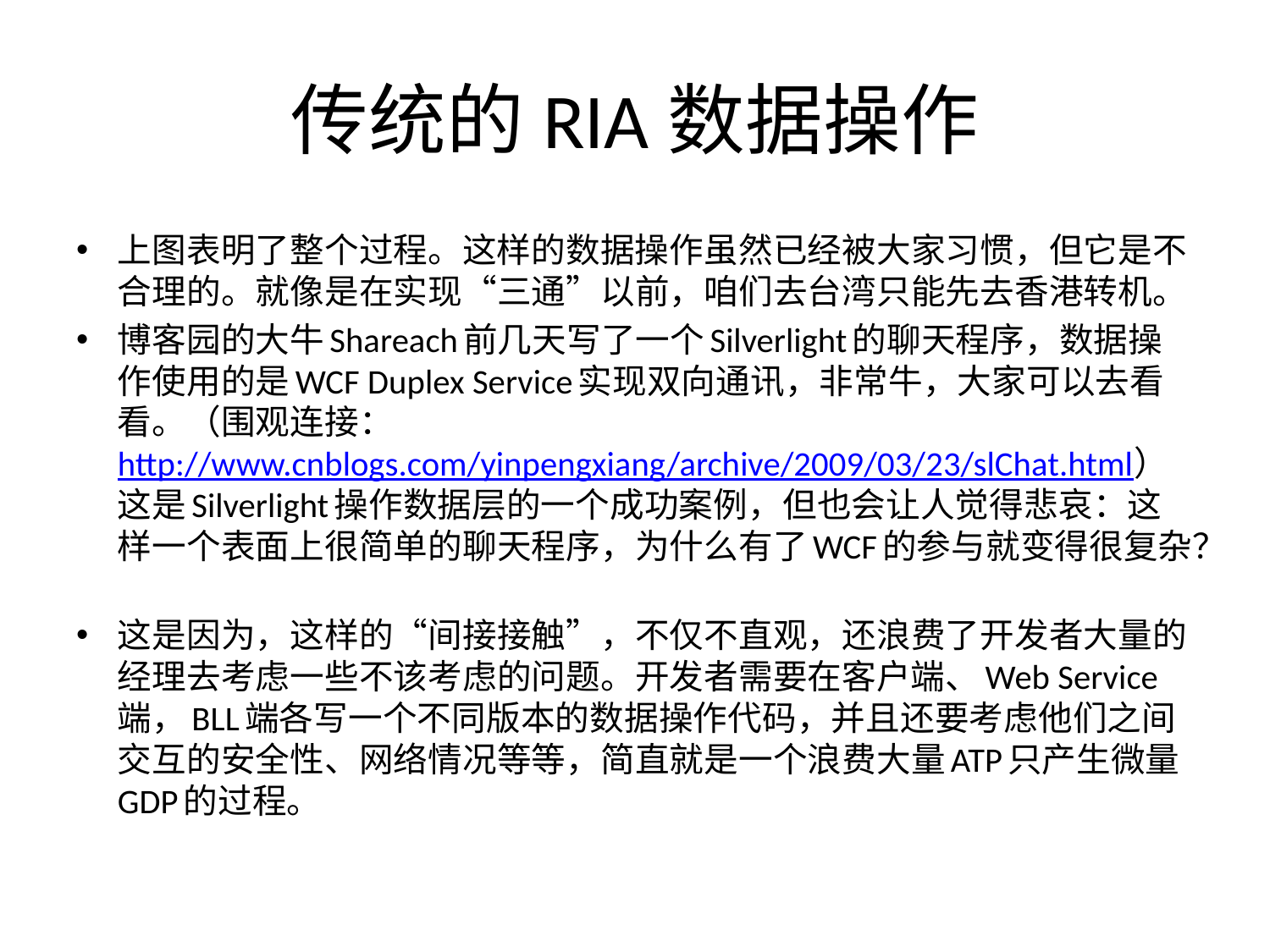

# 传统的RIA数据操作
上图表明了整个过程。这样的数据操作虽然已经被大家习惯，但它是不合理的。就像是在实现“三通”以前，咱们去台湾只能先去香港转机。
博客园的大牛Shareach前几天写了一个Silverlight的聊天程序，数据操作使用的是WCF Duplex Service实现双向通讯，非常牛，大家可以去看看。（围观连接：http://www.cnblogs.com/yinpengxiang/archive/2009/03/23/slChat.html）这是Silverlight操作数据层的一个成功案例，但也会让人觉得悲哀：这样一个表面上很简单的聊天程序，为什么有了WCF的参与就变得很复杂？
这是因为，这样的“间接接触”，不仅不直观，还浪费了开发者大量的经理去考虑一些不该考虑的问题。开发者需要在客户端、Web Service端，BLL端各写一个不同版本的数据操作代码，并且还要考虑他们之间交互的安全性、网络情况等等，简直就是一个浪费大量ATP只产生微量GDP的过程。